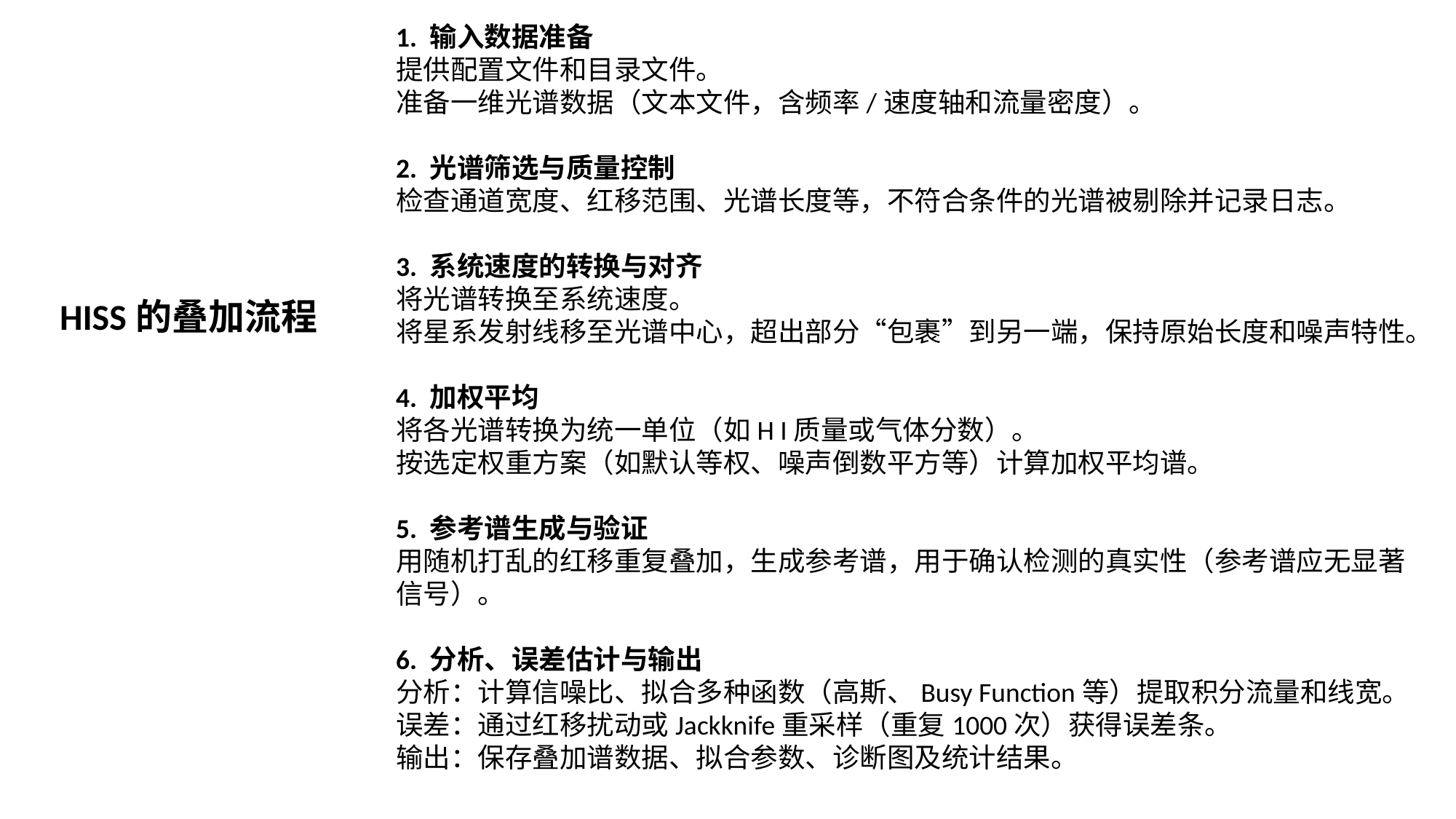

1. 输入数据准备
提供配置文件和目录文件。
准备一维光谱数据（文本文件，含频率/速度轴和流量密度）。

2. 光谱筛选与质量控制
检查通道宽度、红移范围、光谱长度等，不符合条件的光谱被剔除并记录日志。

3. 系统速度的转换与对齐
将光谱转换至系统速度。
将星系发射线移至光谱中心，超出部分“包裹”到另一端，保持原始长度和噪声特性。

4. 加权平均
将各光谱转换为统一单位（如H I质量或气体分数）。
按选定权重方案（如默认等权、噪声倒数平方等）计算加权平均谱。

5. 参考谱生成与验证
用随机打乱的红移重复叠加，生成参考谱，用于确认检测的真实性（参考谱应无显著信号）。

6. 分析、误差估计与输出
分析：计算信噪比、拟合多种函数（高斯、Busy Function等）提取积分流量和线宽。
误差：通过红移扰动或Jackknife重采样（重复1000次）获得误差条。
输出：保存叠加谱数据、拟合参数、诊断图及统计结果。

HISS的叠加流程
48